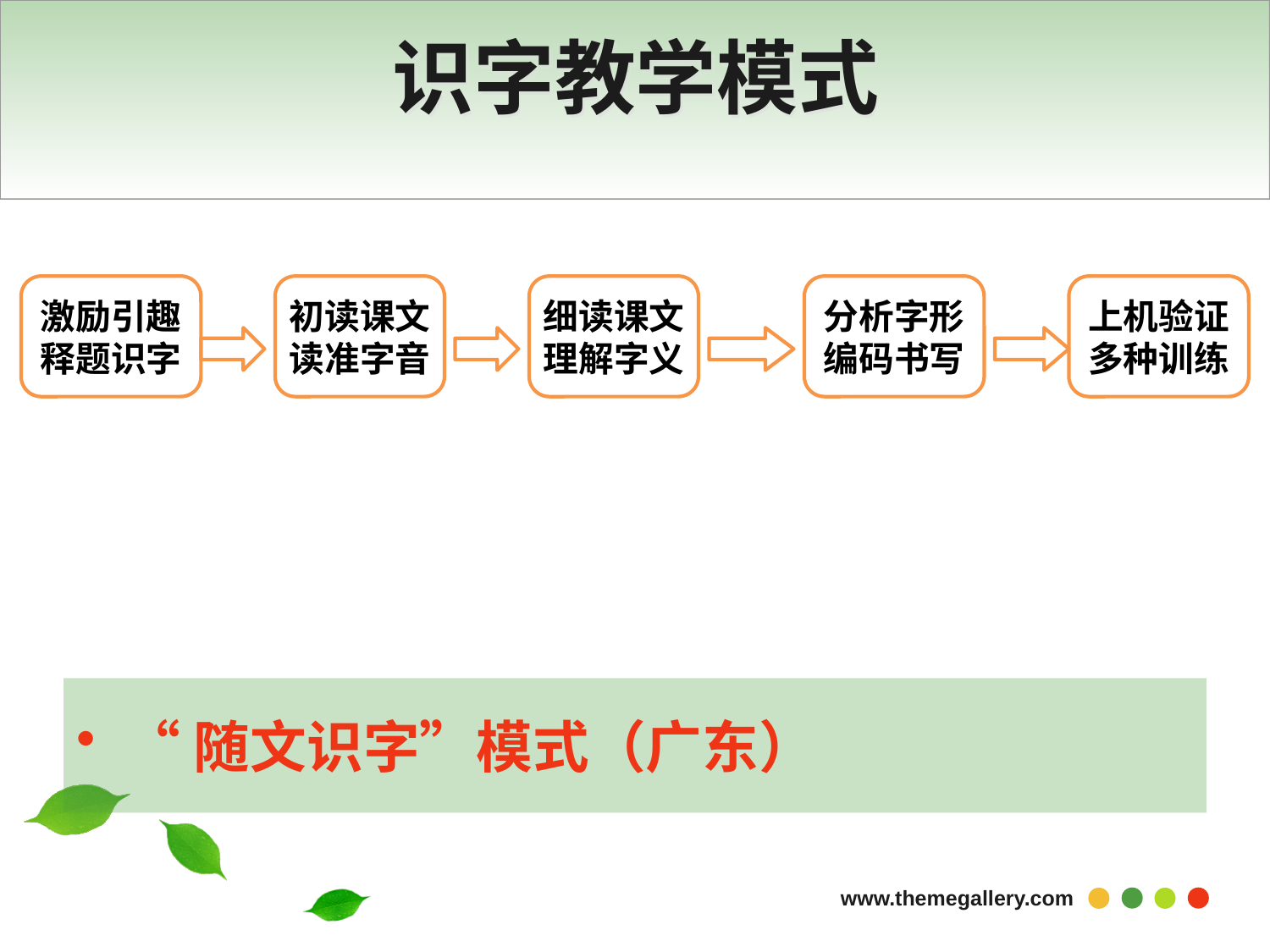

# 识字教学模式

激励引趣
释题识字

初读课文
读准字音
细读课文
理解字义

分析字形
编码书写

上机验证
多种训练

“随文识字”模式（广东）